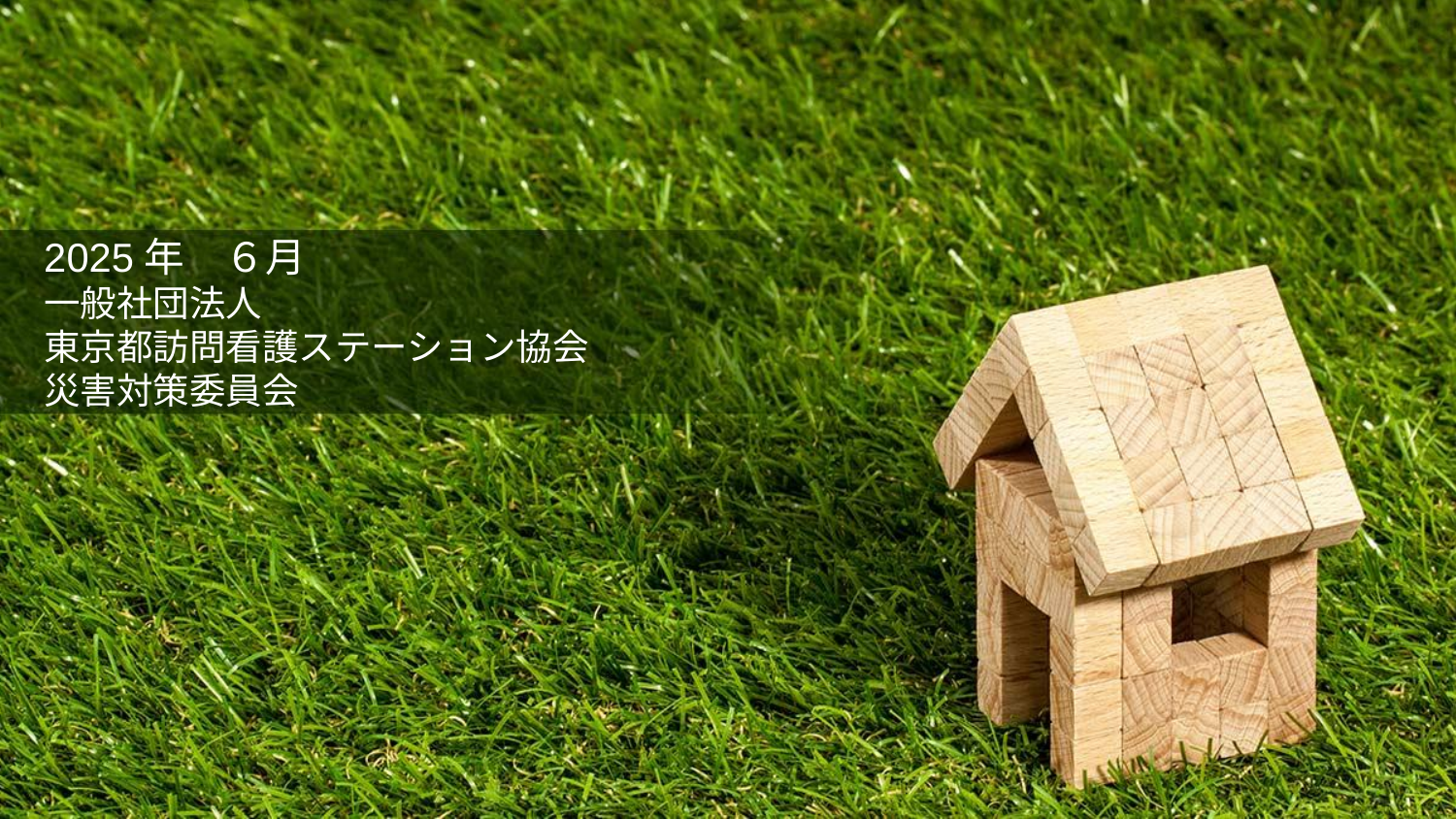

# 2025年　６月
一般社団法人
東京都訪問看護ステーション協会
災害対策委員会

東京都ステーション協会
災害対策マニュアル係